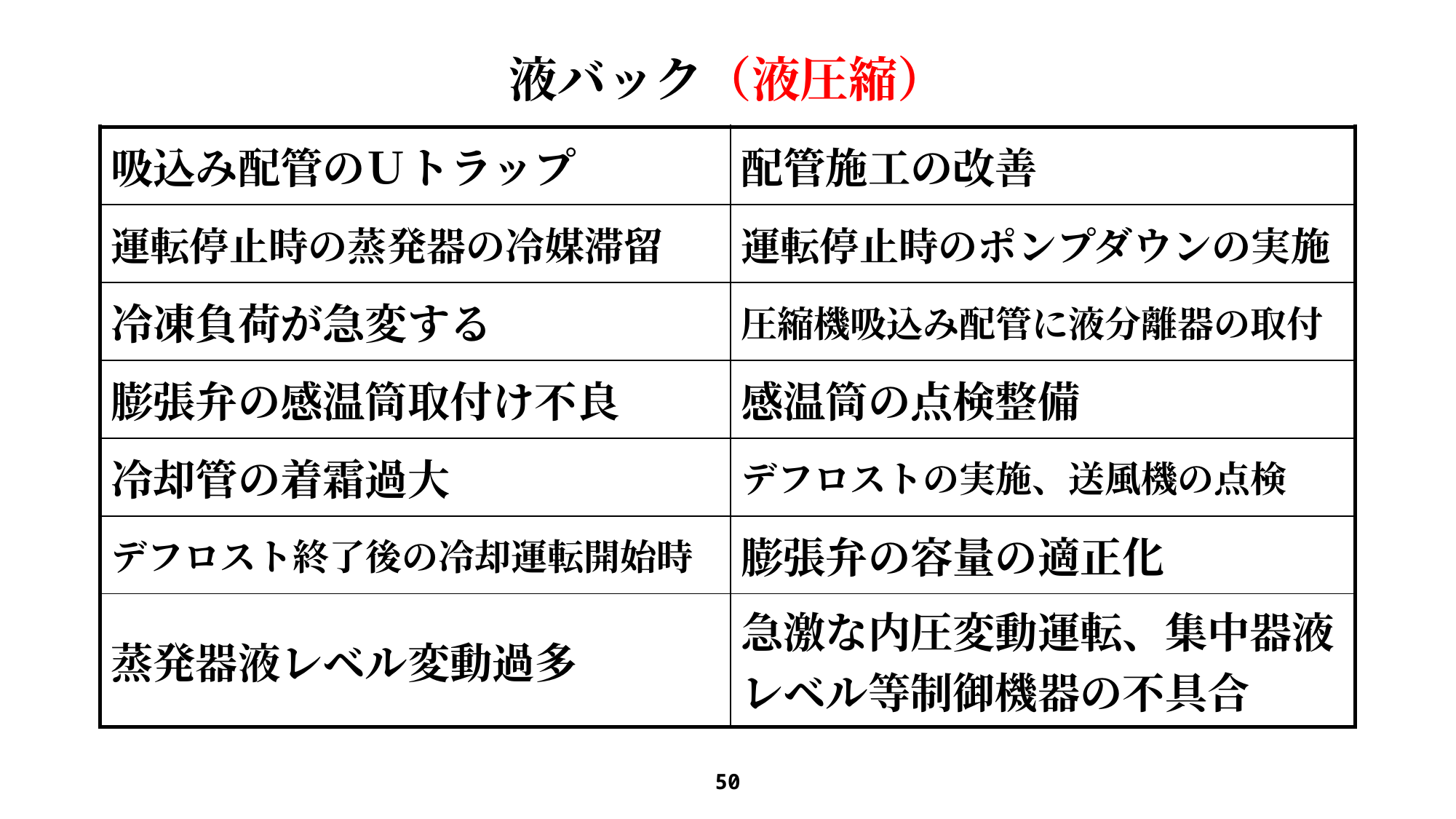

# 液バック（液圧縮）
| 吸込み配管のＵトラップ | 配管施工の改善 |
| --- | --- |
| 運転停止時の蒸発器の冷媒滞留 | 運転停止時のポンプダウンの実施 |
| 冷凍負荷が急変する | 圧縮機吸込み配管に液分離器の取付 |
| 膨張弁の感温筒取付け不良 | 感温筒の点検整備 |
| 冷却管の着霜過大 | デフロストの実施、送風機の点検 |
| デフロスト終了後の冷却運転開始時 | 膨張弁の容量の適正化 |
| 蒸発器液レベル変動過多 | 急激な内圧変動運転、集中器液レベル等制御機器の不具合 |
50